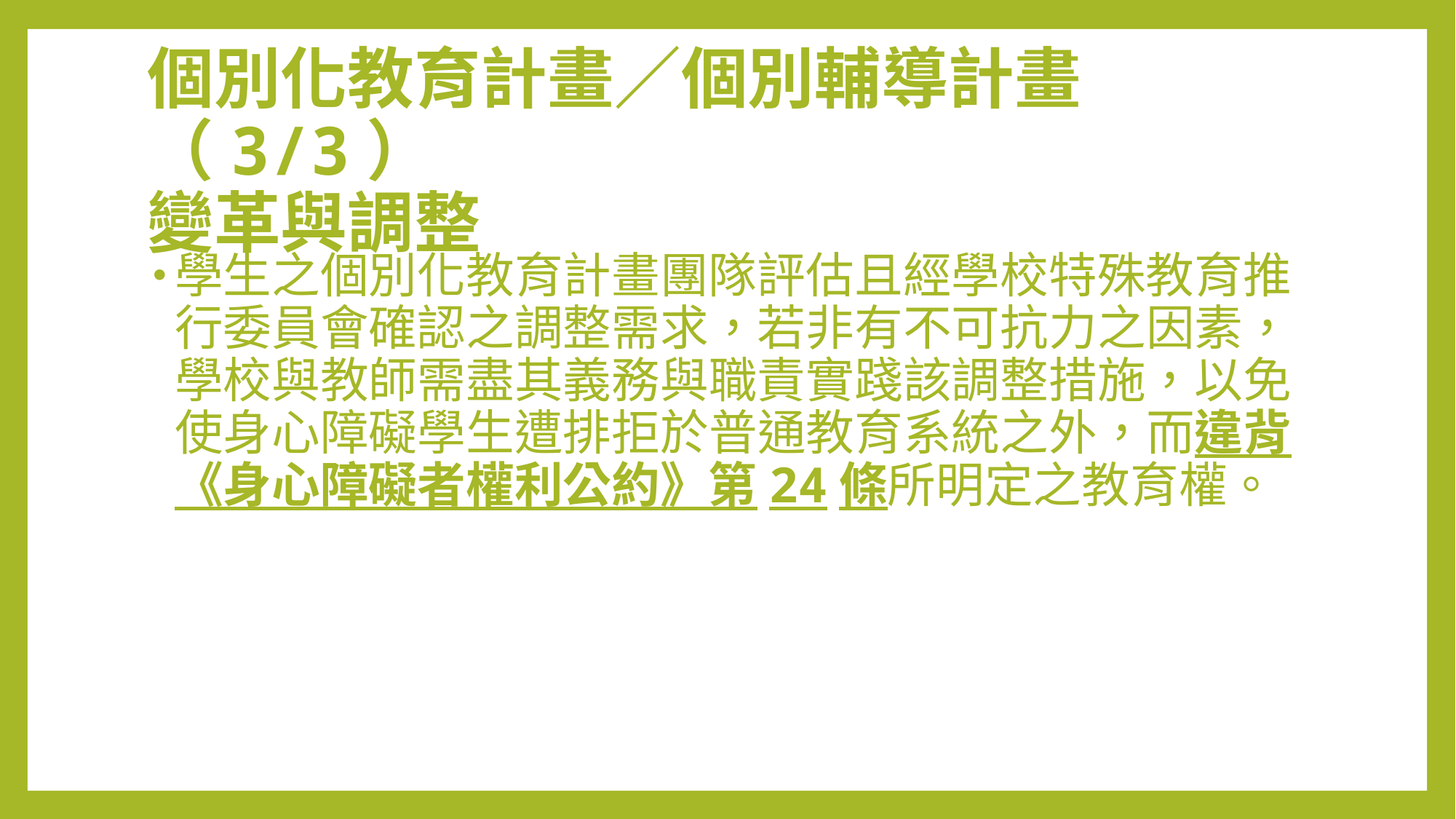

# 個別化教育計畫／個別輔導計畫（3/3） 變革與調整
學生之個別化教育計畫團隊評估且經學校特殊教育推行委員會確認之調整需求，若非有不可抗力之因素，學校與教師需盡其義務與職責實踐該調整措施，以免使身心障礙學生遭排拒於普通教育系統之外，而違背《身心障礙者權利公約》第24條所明定之教育權。